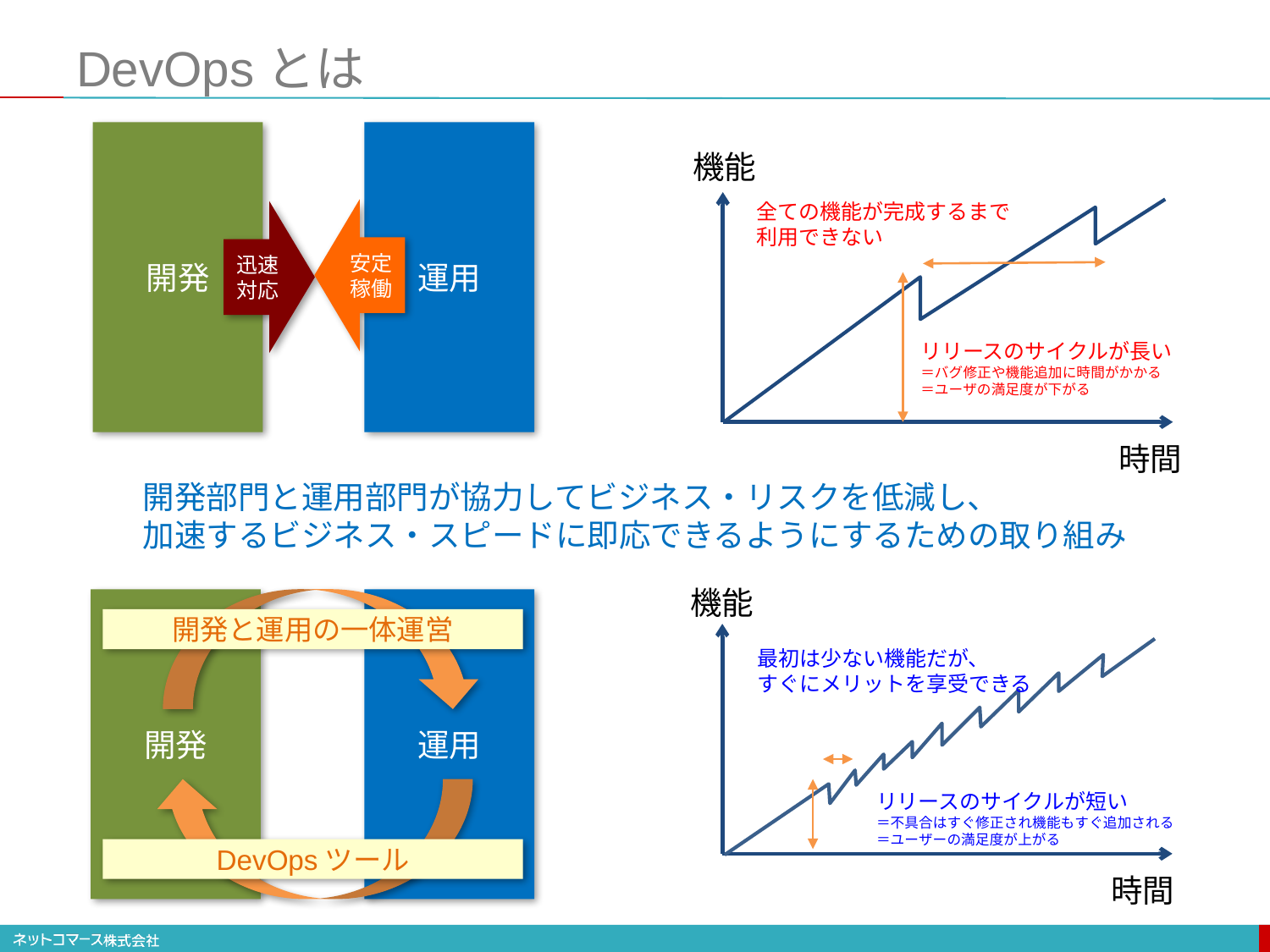

# DevOpsとは
開発
運用
機能
全ての機能が完成するまで
利用できない
安定稼働

迅速対応
リリースのサイクルが長い
＝バグ修正や機能追加に時間がかかる
＝ユーザの満足度が下がる
時間
開発部門と運用部門が協力してビジネス・リスクを低減し、
加速するビジネス・スピードに即応できるようにするための取り組み
機能
開発

運用
開発と運用の一体運営

最初は少ない機能だが、
すぐにメリットを享受できる

リリースのサイクルが短い
＝不具合はすぐ修正され機能もすぐ追加される
＝ユーザーの満足度が上がる
DevOpsツール
時間